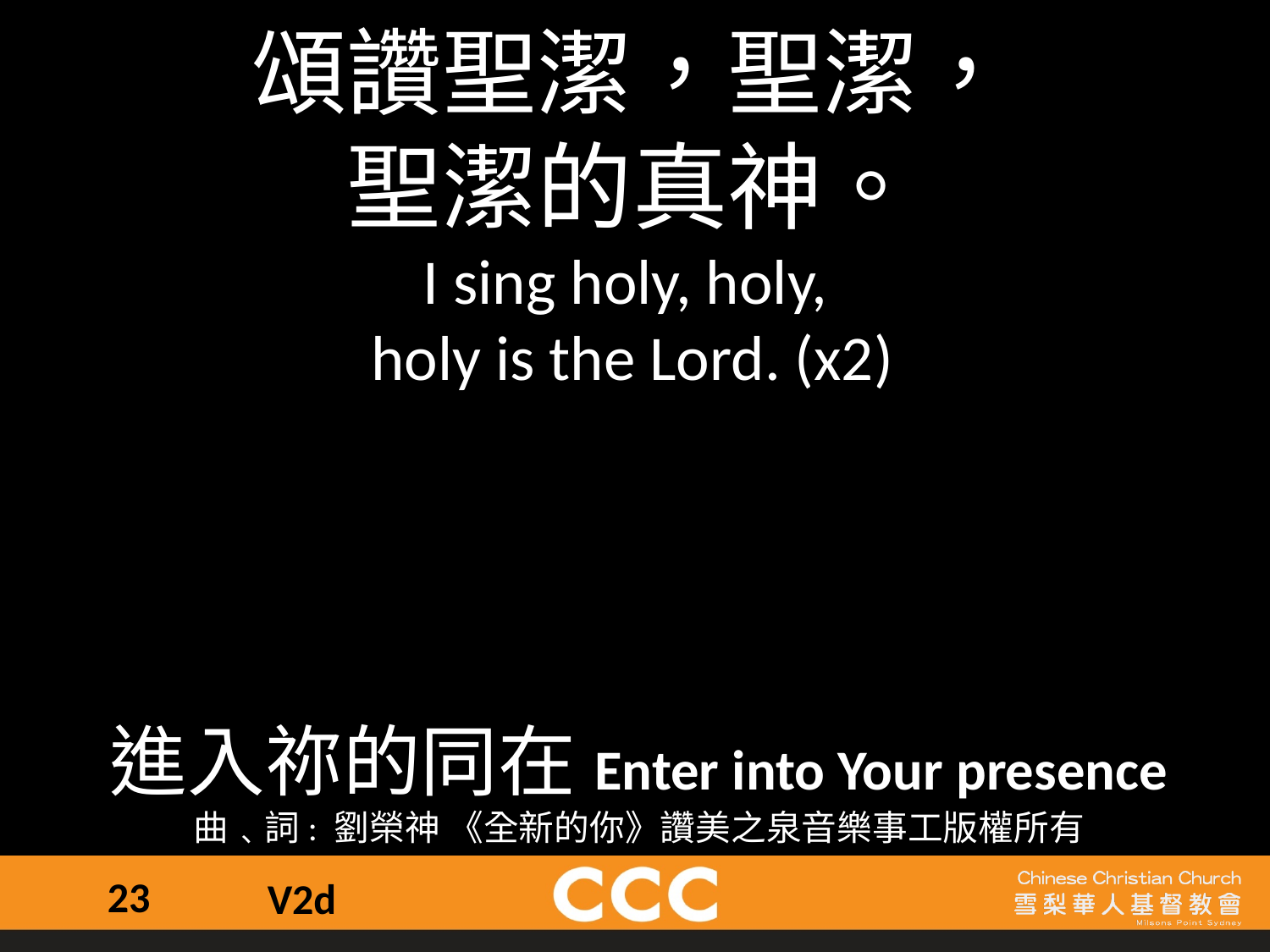

頌讚聖潔，聖潔，
聖潔的真神。
I sing holy, holy,
holy is the Lord. (x2)
進入祢的同在Enter into Your presence
曲﹑詞: 劉榮神 《全新的你》讚美之泉音樂事工版權所有

23
V2d